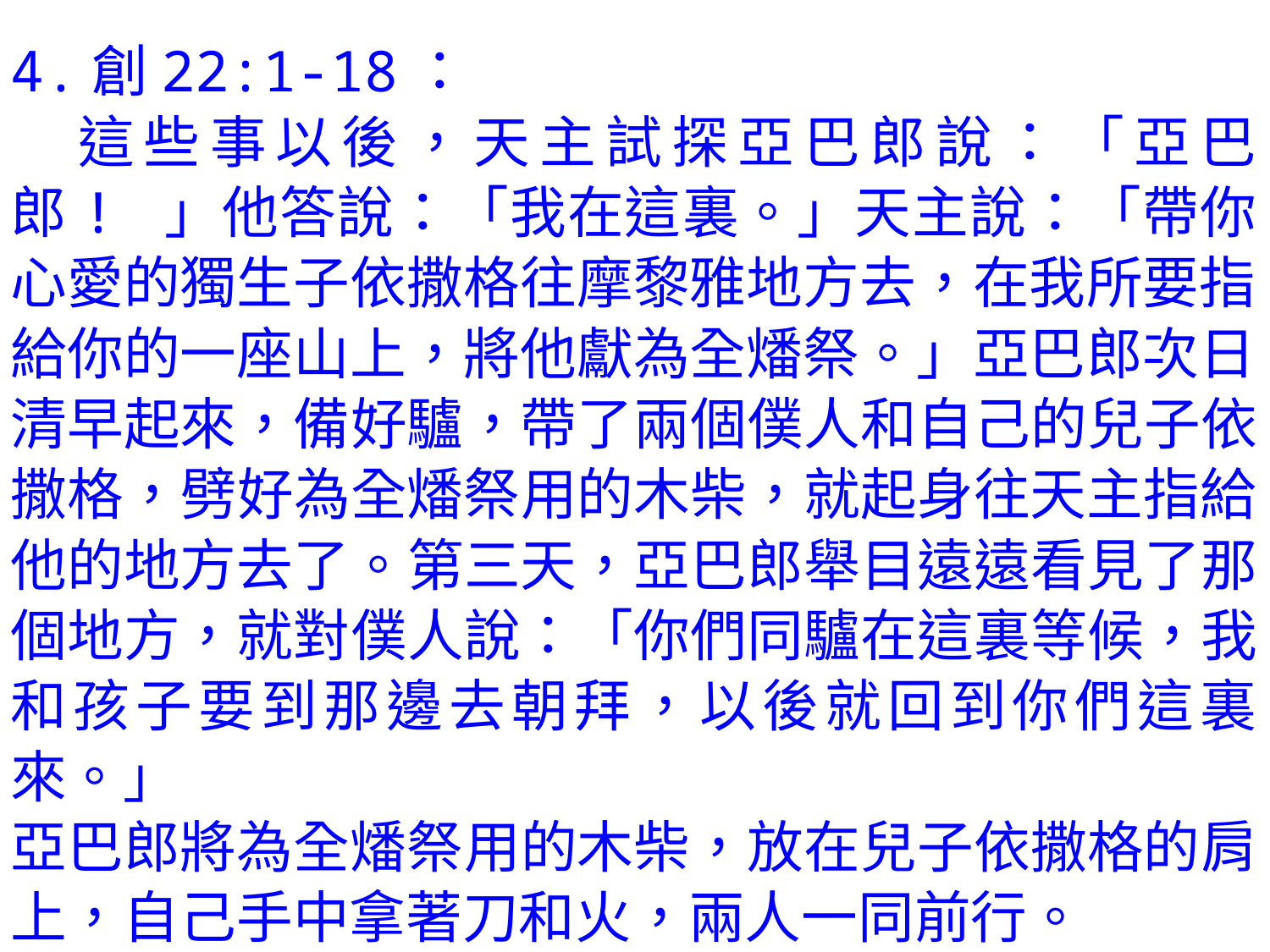

4.創22:1-18：
  這些事以後，天主試探亞巴郎說：「亞巴郎! 」他答說：「我在這裏。」天主說：「帶你心愛的獨生子依撒格往摩黎雅地方去，在我所要指給你的一座山上，將他獻為全燔祭。」亞巴郎次日清早起來，備好驢，帶了兩個僕人和自己的兒子依撒格，劈好為全燔祭用的木柴，就起身往天主指給他的地方去了。第三天，亞巴郎舉目遠遠看見了那個地方，就對僕人說：「你們同驢在這裏等候，我和孩子要到那邊去朝拜，以後就回到你們這裏來。」
亞巴郎將為全燔祭用的木柴，放在兒子依撒格的肩上，自己手中拿著刀和火，兩人一同前行。